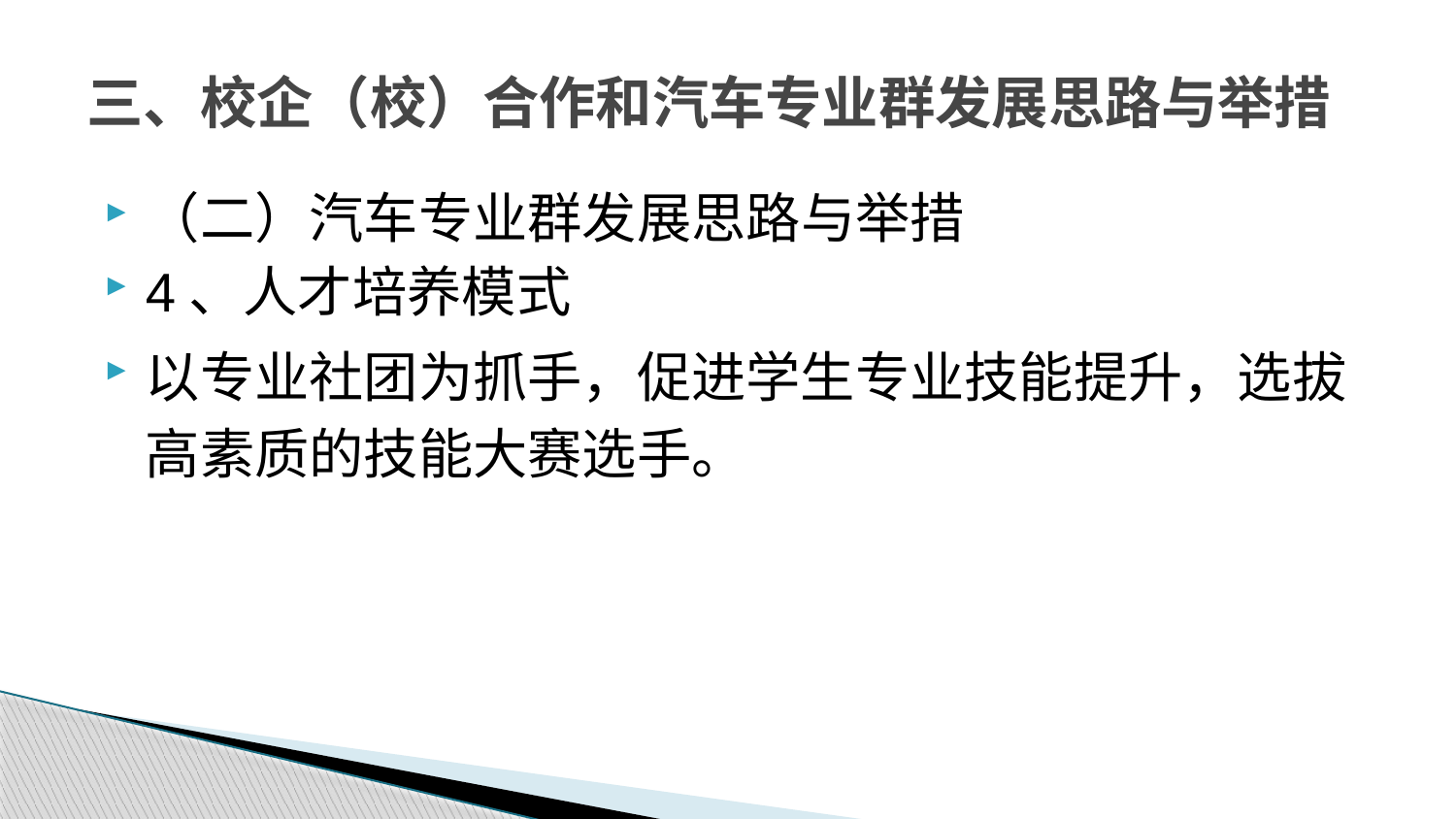

# 三、校企（校）合作和汽车专业群发展思路与举措
（二）汽车专业群发展思路与举措
4、人才培养模式
以专业社团为抓手，促进学生专业技能提升，选拔高素质的技能大赛选手。